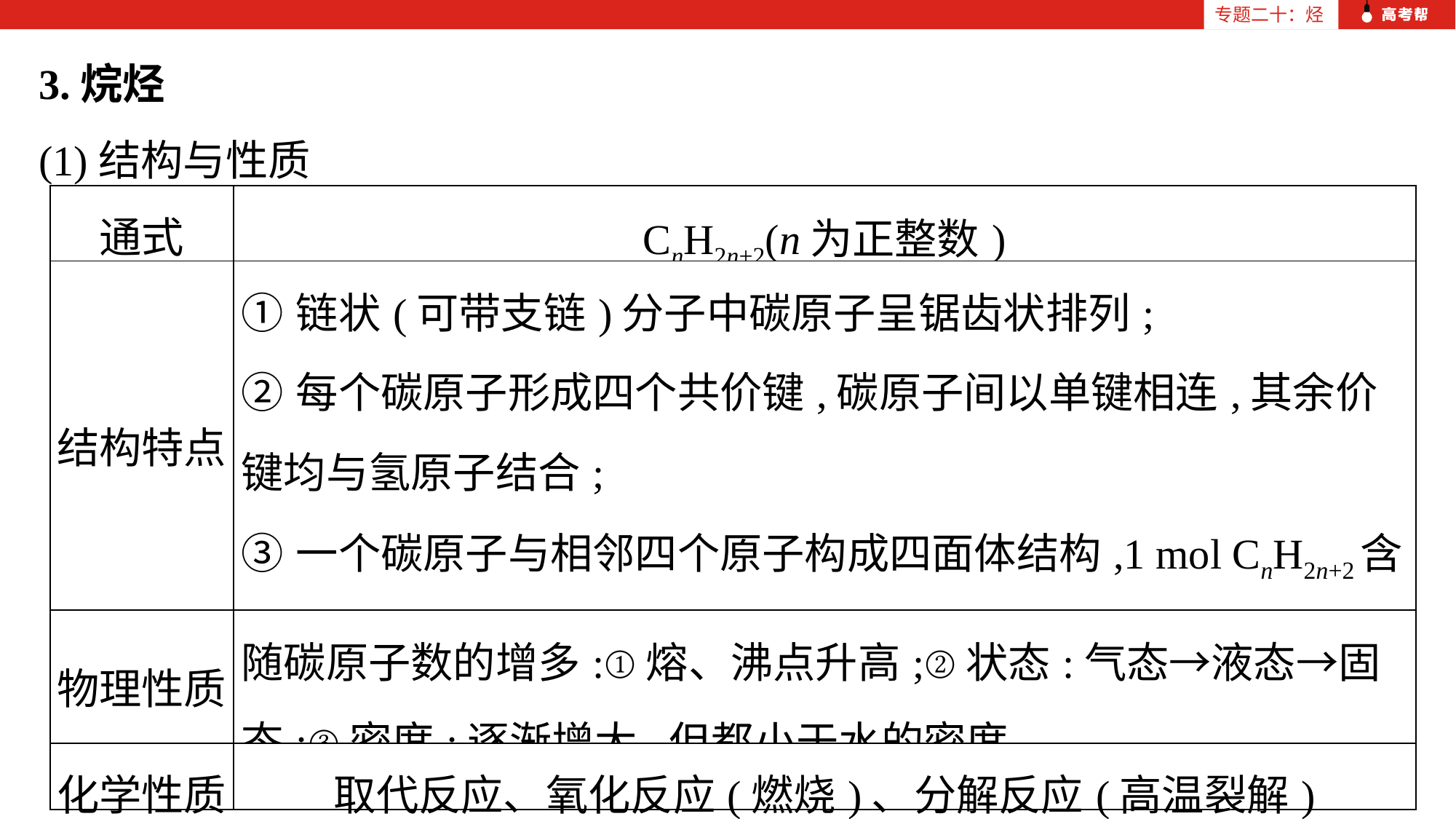

专题二十：烃
3.烷烃
(1)结构与性质
| 通式 | CnH2n+2(n为正整数) |
| --- | --- |
| 结构特点 | ①链状(可带支链)分子中碳原子呈锯齿状排列; ②每个碳原子形成四个共价键,碳原子间以单键相连,其余价键均与氢原子结合; ③一个碳原子与相邻四个原子构成四面体结构,1 mol CnH2n+2含共价键数目(3n+1)NA |
| 物理性质 | 随碳原子数的增多:①熔、沸点升高;②状态:气态→液态→固态;③密度:逐渐增大,但都小于水的密度 |
| 化学性质 | 取代反应、氧化反应(燃烧)、分解反应(高温裂解) |